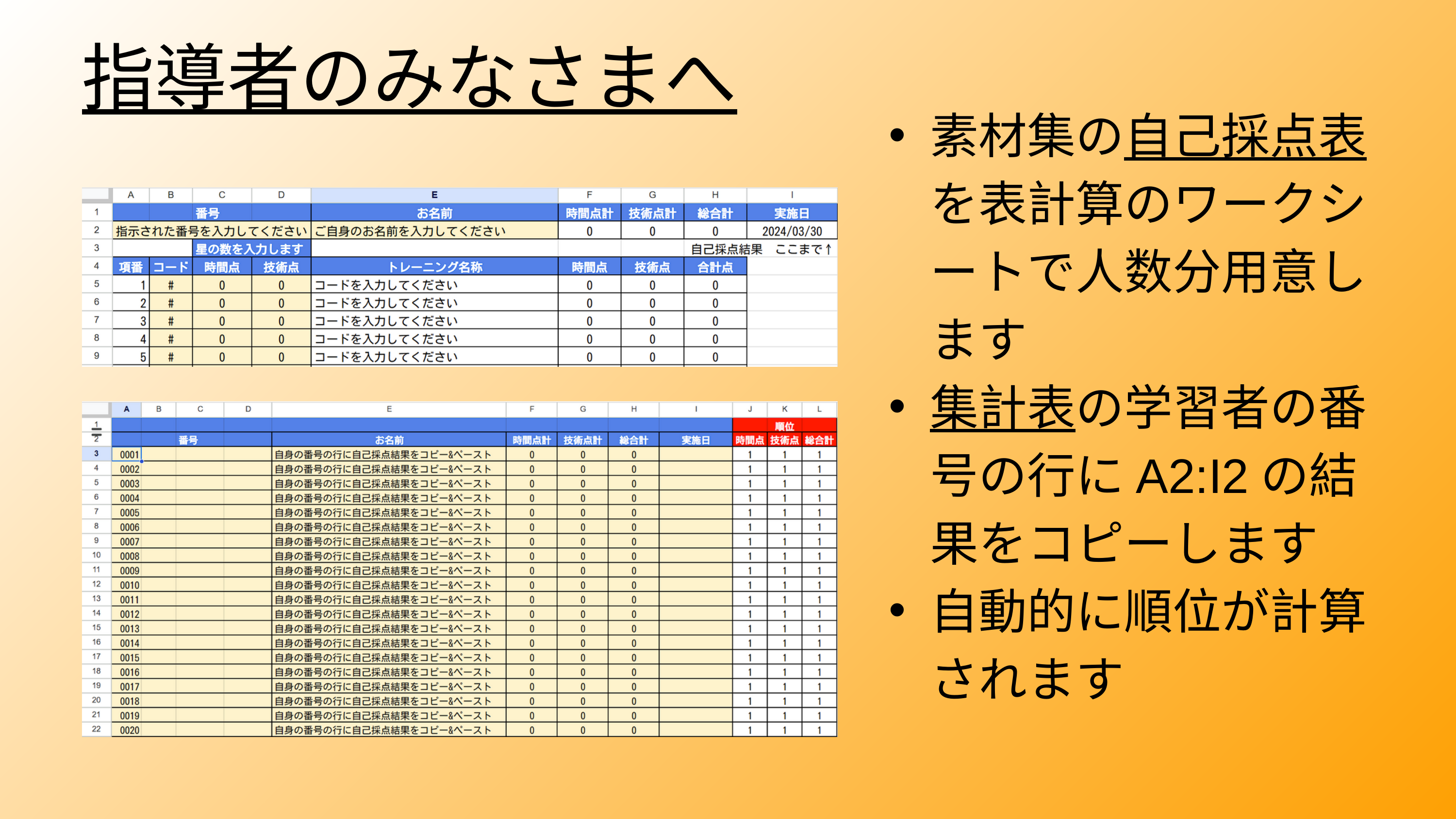

指導者のみなさまへ
素材集の自己採点表を表計算のワークシートで人数分用意します
集計表の学習者の番号の行にA2:I2の結果をコピーします
自動的に順位が計算されます